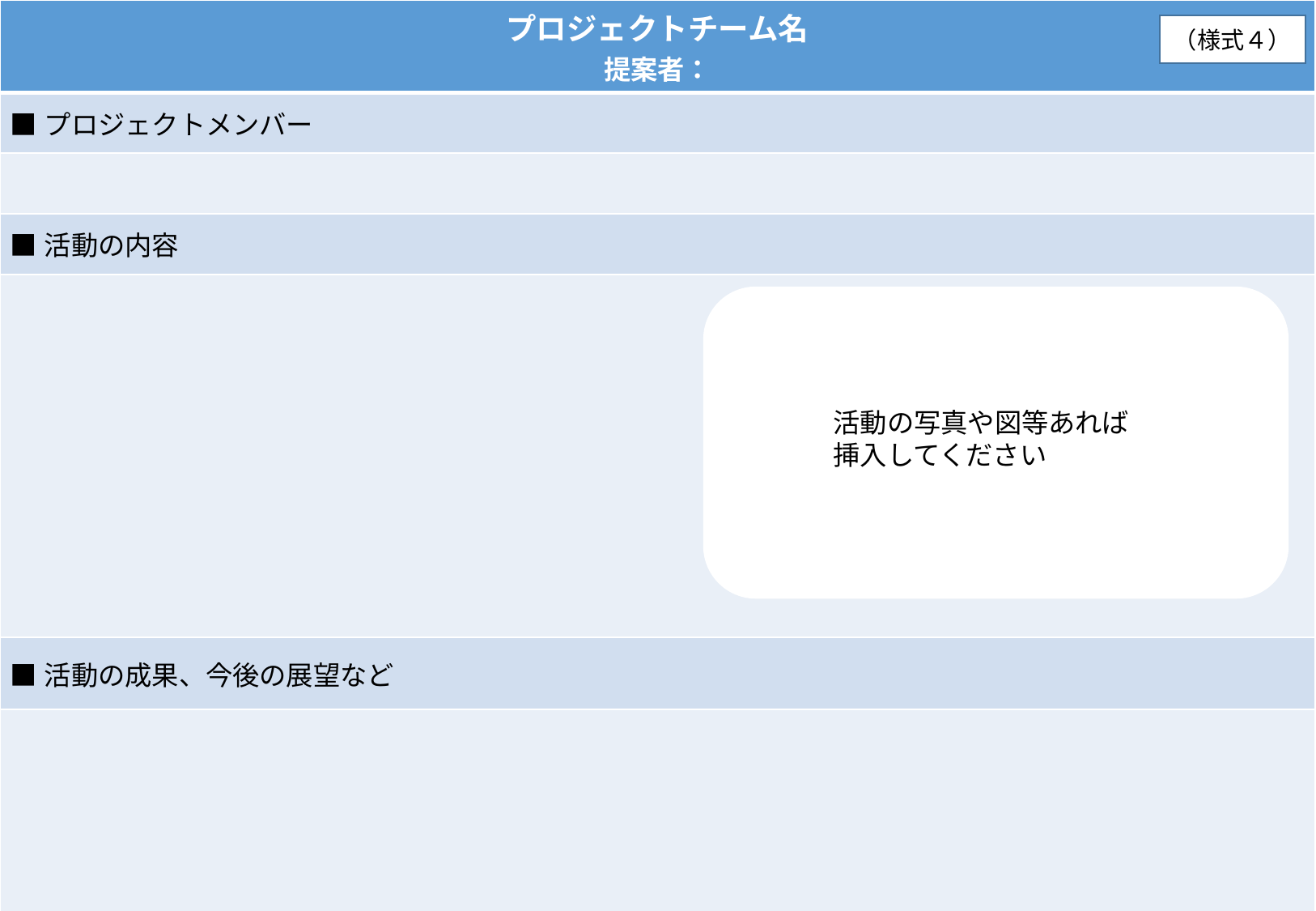

| プロジェクトチーム名 提案者： |
| --- |
| ■プロジェクトメンバー |
|  |
| ■活動の内容 |
|  |
| ■活動の成果、今後の展望など |
|  |
（様式４）

活動の写真や図等あれば
挿入してください